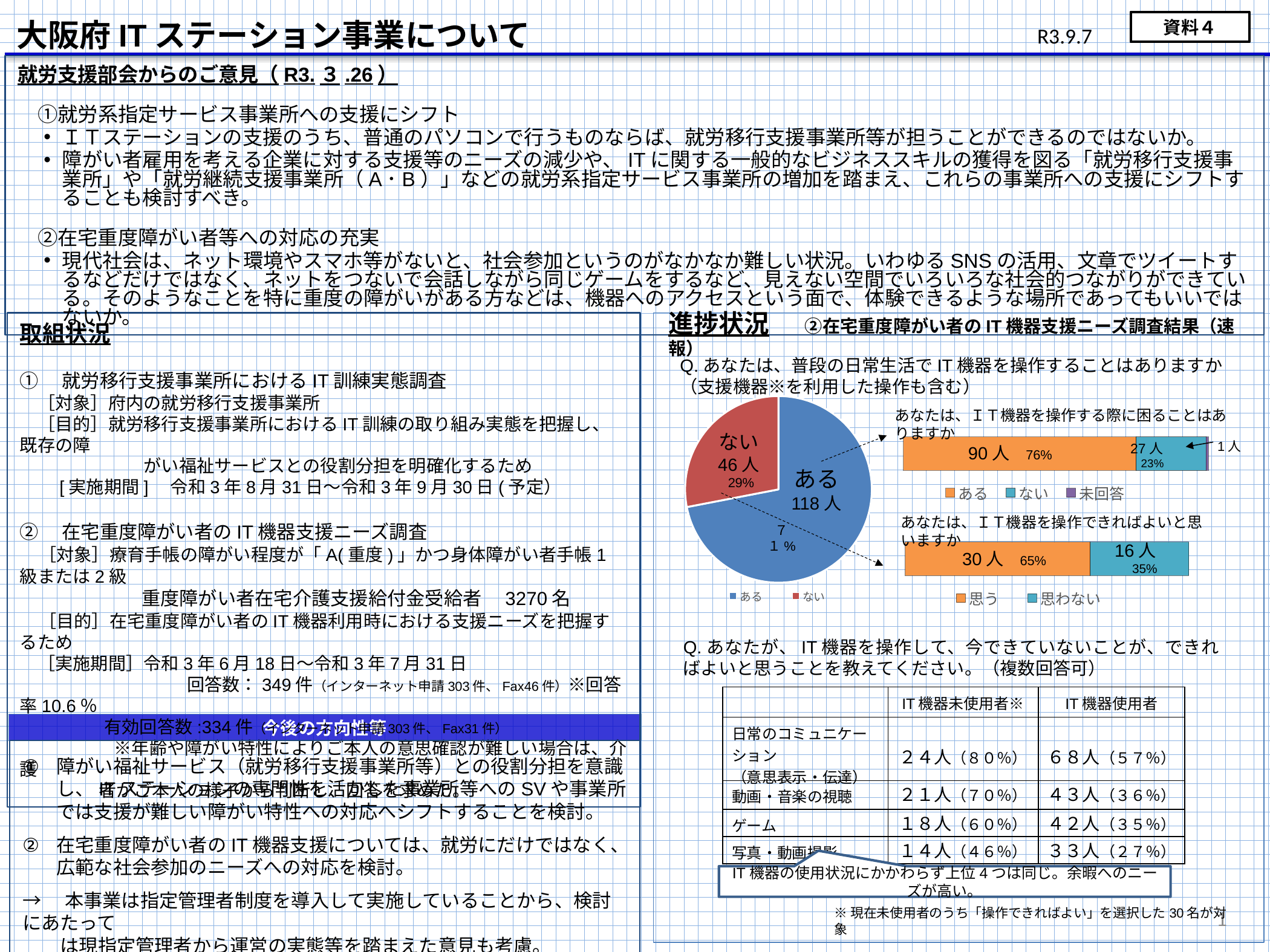

資料４
大阪府ITステーション事業について
R3.9.7
就労支援部会からのご意見（R3.３.26）
　①就労系指定サービス事業所への支援にシフト
ＩＴステーションの支援のうち、普通のパソコンで行うものならば、就労移行支援事業所等が担うことができるのではないか。
障がい者雇用を考える企業に対する支援等のニーズの減少や、ITに関する一般的なビジネススキルの獲得を図る「就労移行支援事業所」や「就労継続支援事業所（A･B）」などの就労系指定サービス事業所の増加を踏まえ、これらの事業所への支援にシフトすることも検討すべき。
　②在宅重度障がい者等への対応の充実
現代社会は、ネット環境やスマホ等がないと、社会参加というのがなかなか難しい状況。いわゆるSNSの活用、文章でツイートするなどだけではなく、ネットをつないで会話しながら同じゲームをするなど、見えない空間でいろいろな社会的つながりができている。そのようなことを特に重度の障がいがある方などは、機器へのアクセスという面で、体験できるような場所であってもいいではないか。
取組状況
①　就労移行支援事業所におけるIT訓練実態調査
　［対象］府内の就労移行支援事業所
　［目的］就労移行支援事業所におけるIT訓練の取り組み実態を把握し、既存の障
　　　　　　　がい福祉サービスとの役割分担を明確化するため
　　[実施期間]　令和3年8月31日～令和3年9月30日(予定）
②　在宅重度障がい者のIT機器支援ニーズ調査
　［対象］療育手帳の障がい程度が「A(重度)」かつ身体障がい者手帳1級または2級
　　　　 　　 重度障がい者在宅介護支援給付金受給者　3270名
　［目的］在宅重度障がい者のIT機器利用時における支援ニーズを把握するため
　［実施期間］令和3年6月18日～令和3年7月31日
　　　　　　　　　  回答数：349件（インターネット申請303件、Fax46件）※回答率10.6％
　                 有効回答数:334件（インターネット申請303件、Fax31件）
　　               ※年齢や障がい特性によりご本人の意思確認が難しい場合は、介護
                   者がご本人の様子から判断し、回答を求めた。

進捗状況　　②在宅重度障がい者のIT機器支援ニーズ調査結果（速報）
Q.あなたは、普段の日常生活でIT機器を操作することはありますか（支援機器※を利用した操作も含む）

### Chart

| Category | 売上高 |
|---|---|
| ある | 118.0 |
| ない | 46.0 |
ない
46人
ある
118人
７１%
あなたは、ＩＴ機器を操作する際に困ることはありますか

### Chart

| Category | ある | ない | 未回答 |
|---|---|---|---|
|  | 90.0 | 27.0 | 1.0 |
90人　76%
27人
23%

### Chart

| Category | 思う | 思わない |
|---|---|---|
|  | 30.0 | 16.0 |
16人　35%
30人　65%
1人
29%
あなたは、ＩＴ機器を操作できればよいと思いますか
Q.あなたが、IT機器を操作して、今できていないことが、できればよいと思うことを教えてください。（複数回答可）
|  | IT機器未使用者※ | IT機器使用者 |
| --- | --- | --- |
| 日常のコミュニケーション （意思表示・伝達） | ２４人（８０％） | ６８人（５７％） |
| 動画・音楽の視聴 | ２１人（７０％） | ４３人（３６％） |
| ゲーム | １８人（６０％） | ４２人（３５％） |
| 写真・動画撮影 | １４人（４６％） | ３３人（２７％） |
今後の方向性等

障がい福祉サービス（就労移行支援事業所等）との役割分担を意識し、ITステーションの専門性を活かした事業所等へのSVや事業所では支援が難しい障がい特性への対応へシフトすることを検討。

在宅重度障がい者のIT機器支援については、就労にだけではなく、広範な社会参加のニーズへの対応を検討。

→　本事業は指定管理者制度を導入して実施していることから、検討にあたって
　　は現指定管理者から運営の実態等を踏まえた意見も考慮。
IT機器の使用状況にかかわらず上位4つは同じ。余暇へのニーズが高い。
1
※現在未使用者のうち「操作できればよい」を選択した30名が対象